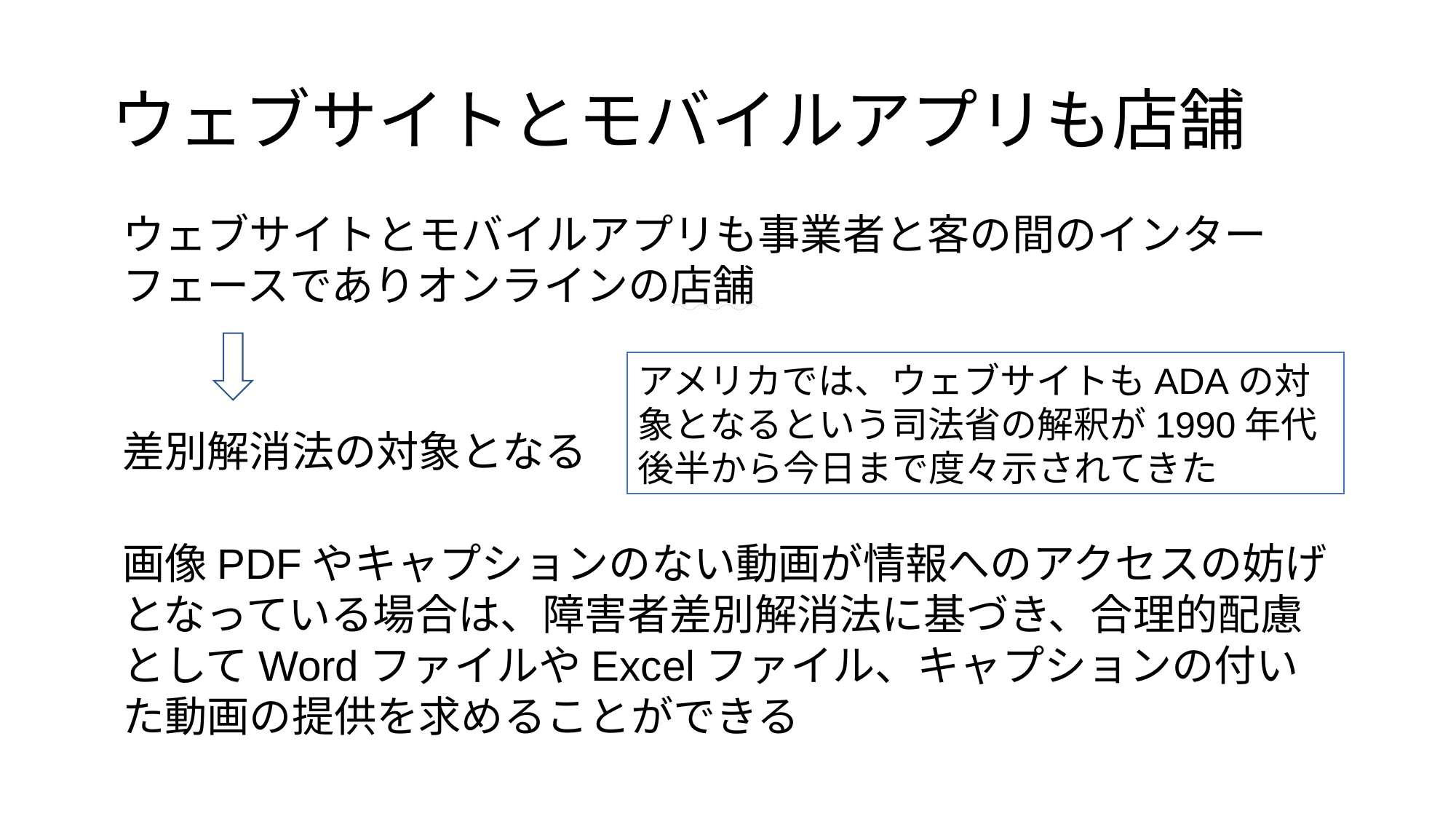

# ウェブサイトとモバイルアプリも店舗
ウェブサイトとモバイルアプリも事業者と客の間のインターフェースでありオンラインの店舗

アメリカでは、ウェブサイトもADAの対象となるという司法省の解釈が1990年代後半から今日まで度々示されてきた
差別解消法の対象となる
画像PDFやキャプションのない動画が情報へのアクセスの妨げとなっている場合は、障害者差別解消法に基づき、合理的配慮としてWordファイルやExcelファイル、キャプションの付いた動画の提供を求めることができる